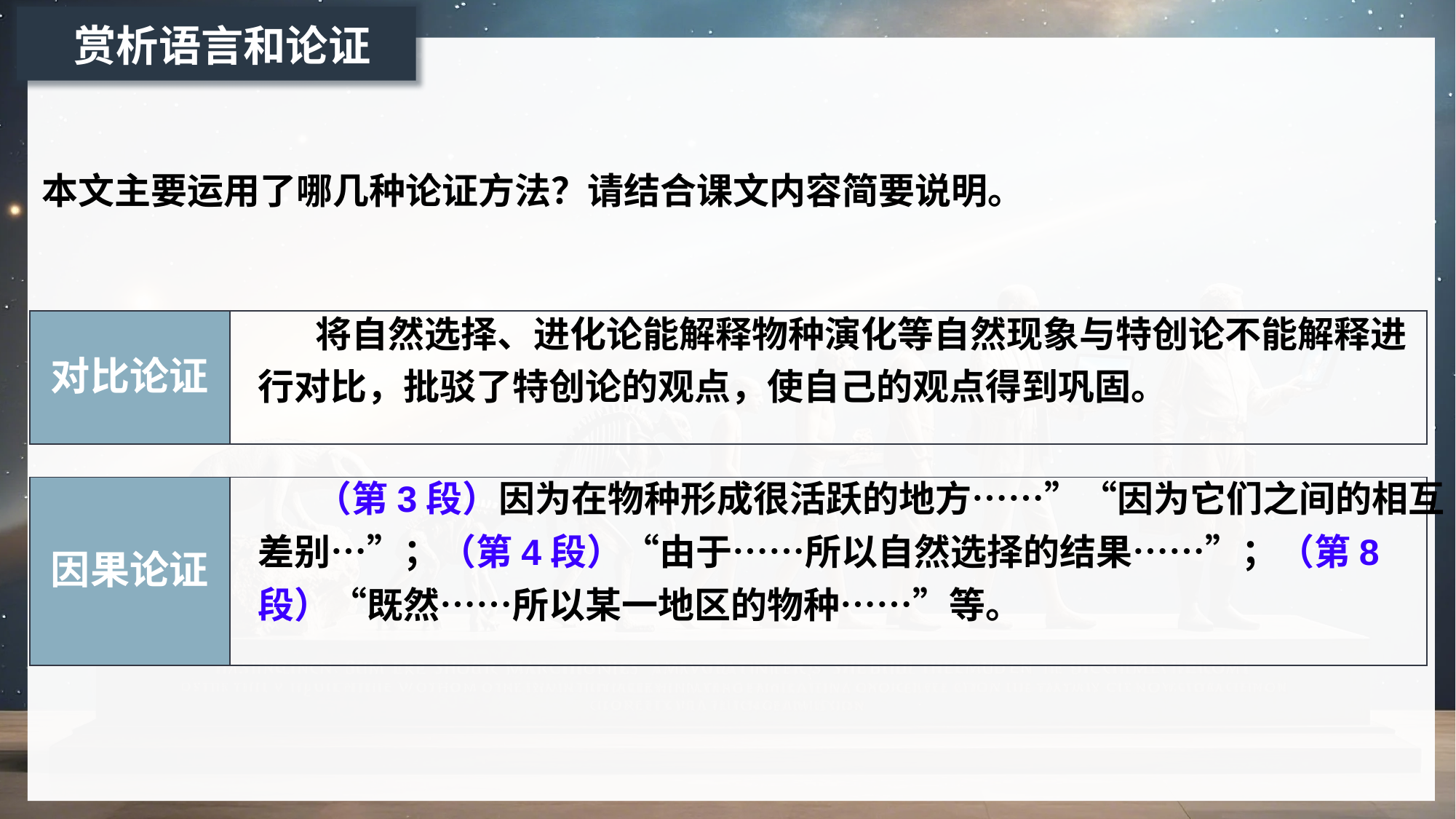

赏析语言和论证

本文主要运用了哪几种论证方法？请结合课文内容简要说明。
      将自然选择、进化论能解释物种演化等自然现象与特创论不能解释进行对比，批驳了特创论的观点，使自己的观点得到巩固。
| 对比论证 |  |
| --- | --- |
      （第3段）因为在物种形成很活跃的地方……”“因为它们之间的相互差别…”；（第4段）“由于……所以自然选择的结果……”；（第8段）“既然……所以某一地区的物种……”等。
| 因果论证 |  |
| --- | --- |